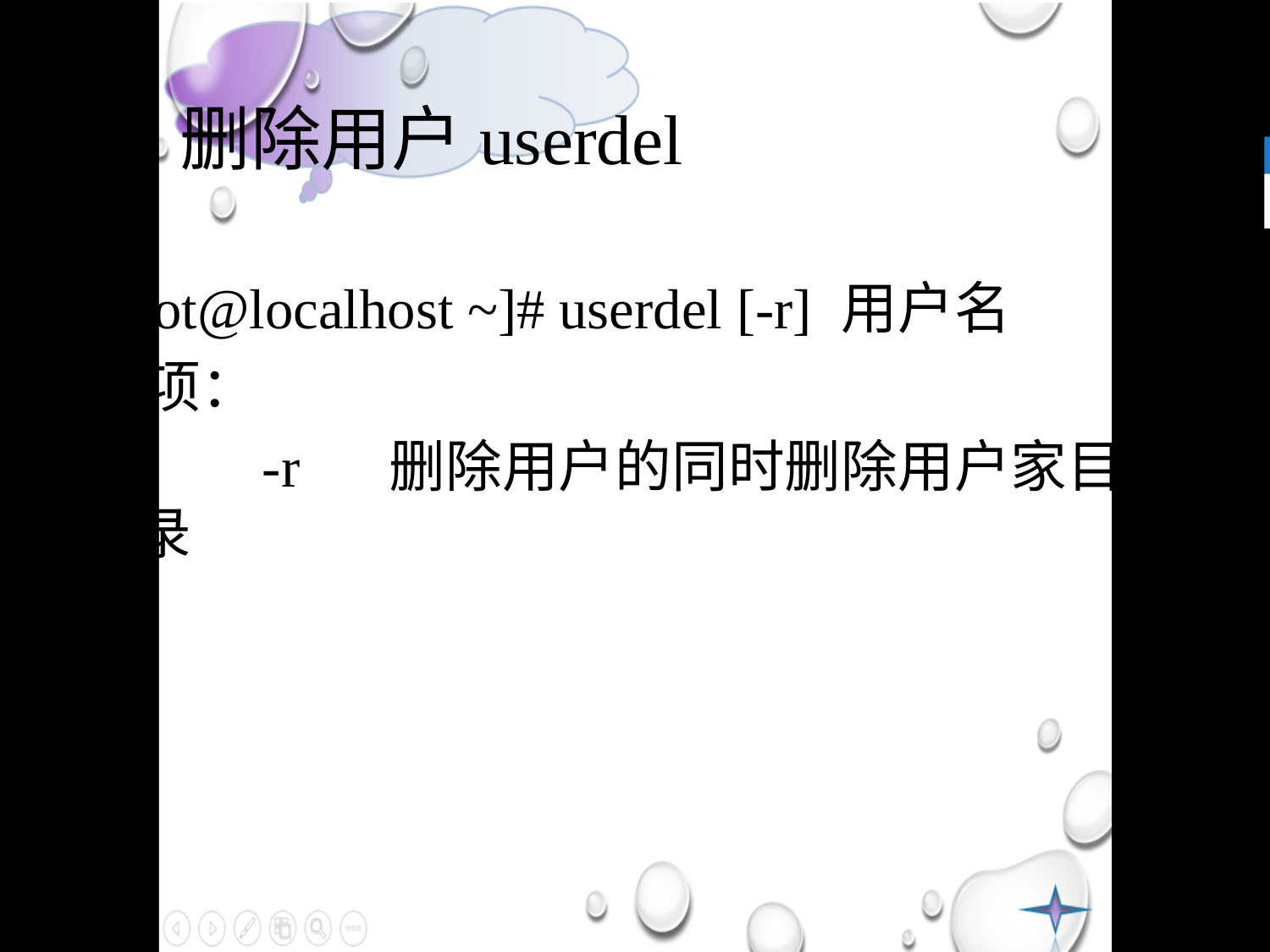

# 1、删除用户userdel
[root@localhost ~]# userdel [-r] 用户名
选项：
		-r	删除用户的同时删除用户家目录